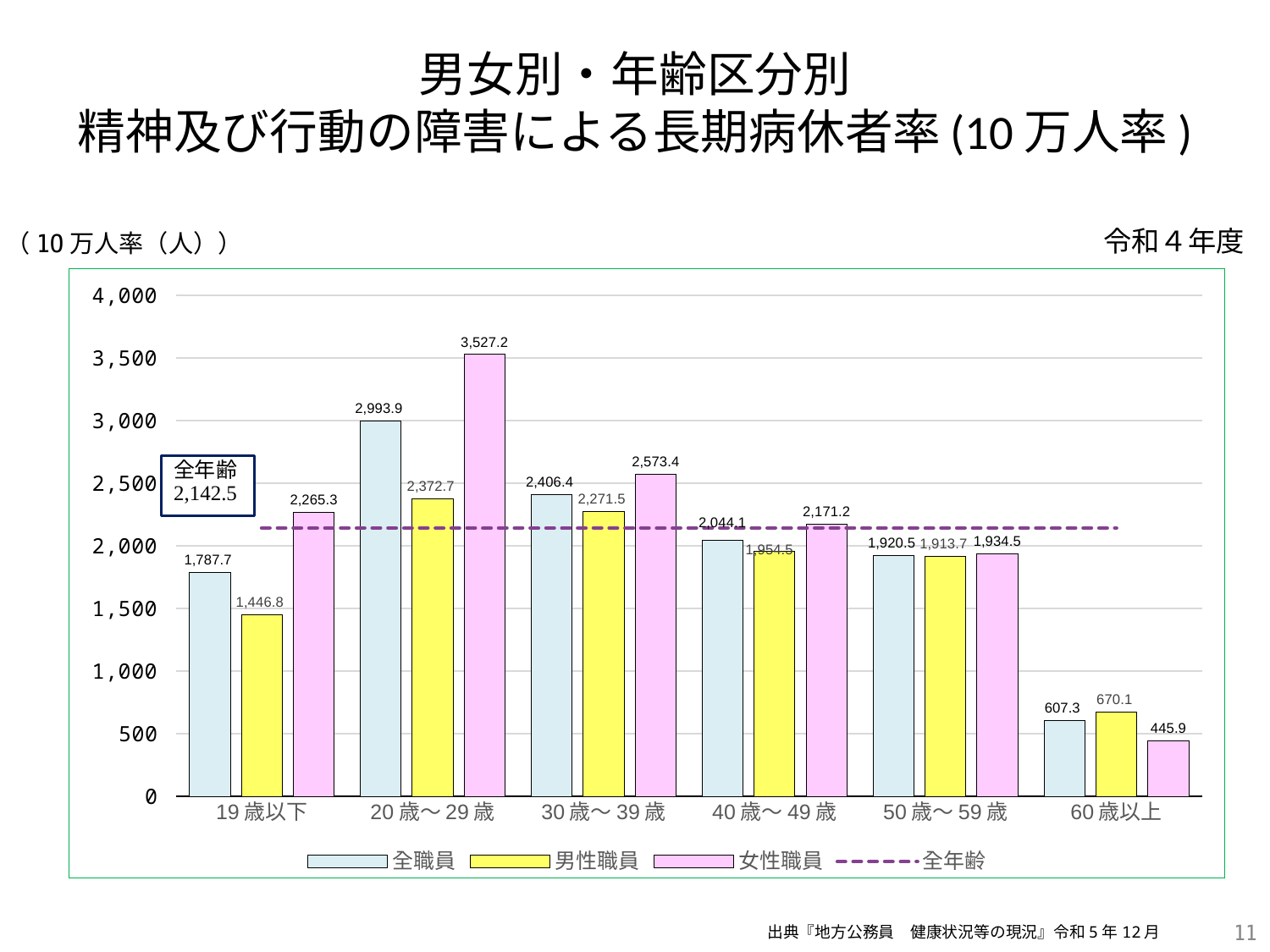

男女別・年齢区分別
精神及び行動の障害による長期病休者率(10万人率)
令和４年度
（10万人率（人））

### Chart

| Category | 全職員 | 男性職員 | 女性職員 | 全年齢 |
|---|---|---|---|---|
| 19歳以下 | 1787.6616742344863 | 1446.8344405906196 | 2265.3454437455803 | 2142.5 |
| 20歳～29歳 | 2993.94313496107 | 2372.7128668963646 | 3527.1950568838092 | 2142.5 |
| 30歳～39歳 | 2406.4482602284725 | 2271.458782451191 | 2573.378664923082 | 2142.5 |
| 40歳～49歳 | 2044.0524392160542 | 1954.4849328268301 | 2171.150739153245 | 2142.5 |
| 50歳～59歳 | 1920.5229597759846 | 1913.7261152208332 | 1934.4726598451653 | 2142.5 |
| 60歳以上 | 607.2627789088948 | 670.1141332960586 | 445.88336509673064 | 2142.5 |
11
出典『地方公務員　健康状況等の現況』令和5年12月